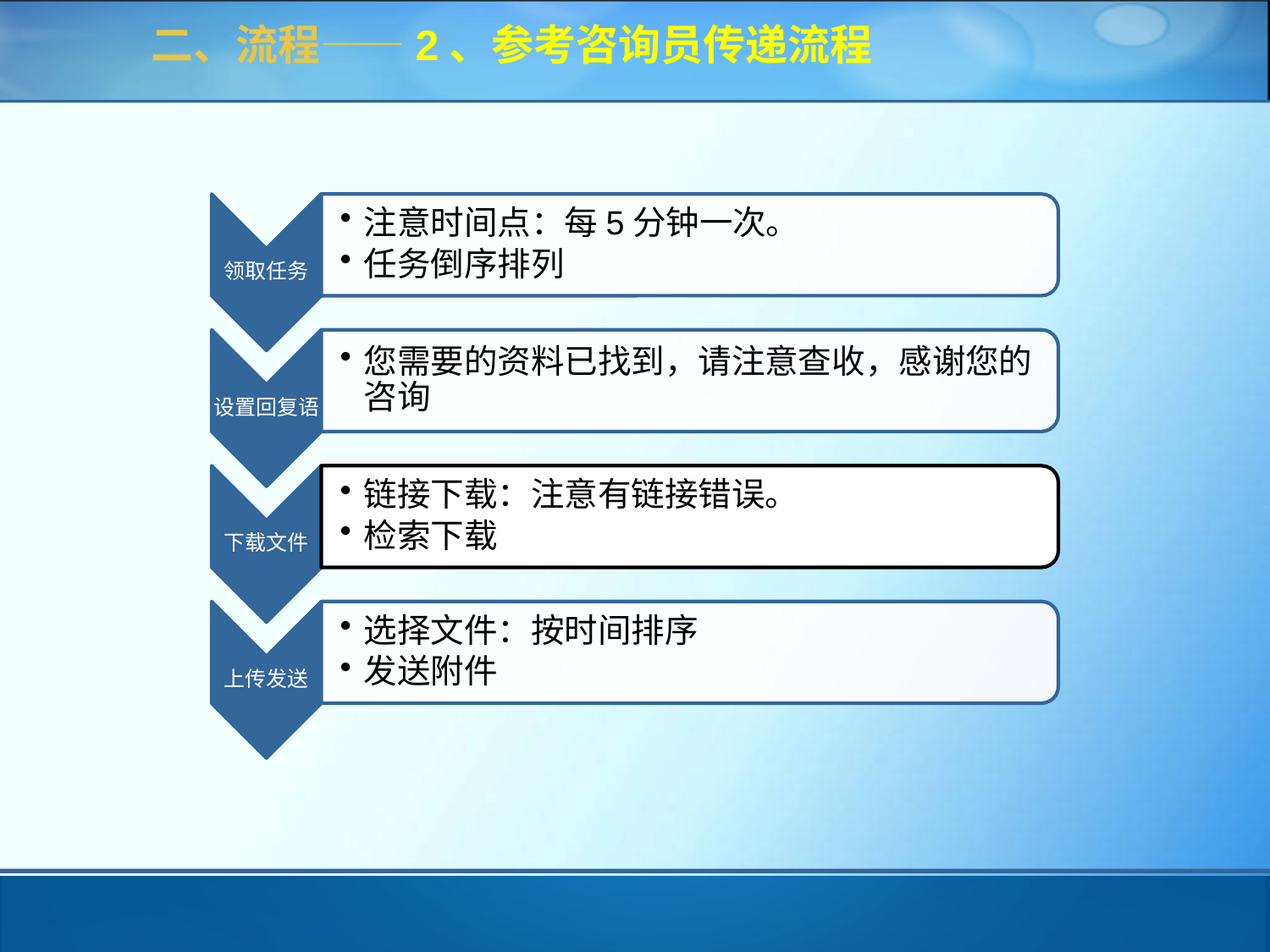

二、流程——2、参考咨询员传递流程
领取任务
注意时间点：每5分钟一次。
任务倒序排列
设置回复语
您需要的资料已找到，请注意查收，感谢您的咨询
下载文件
链接下载：注意有链接错误。
检索下载
上传发送
选择文件：按时间排序
发送附件